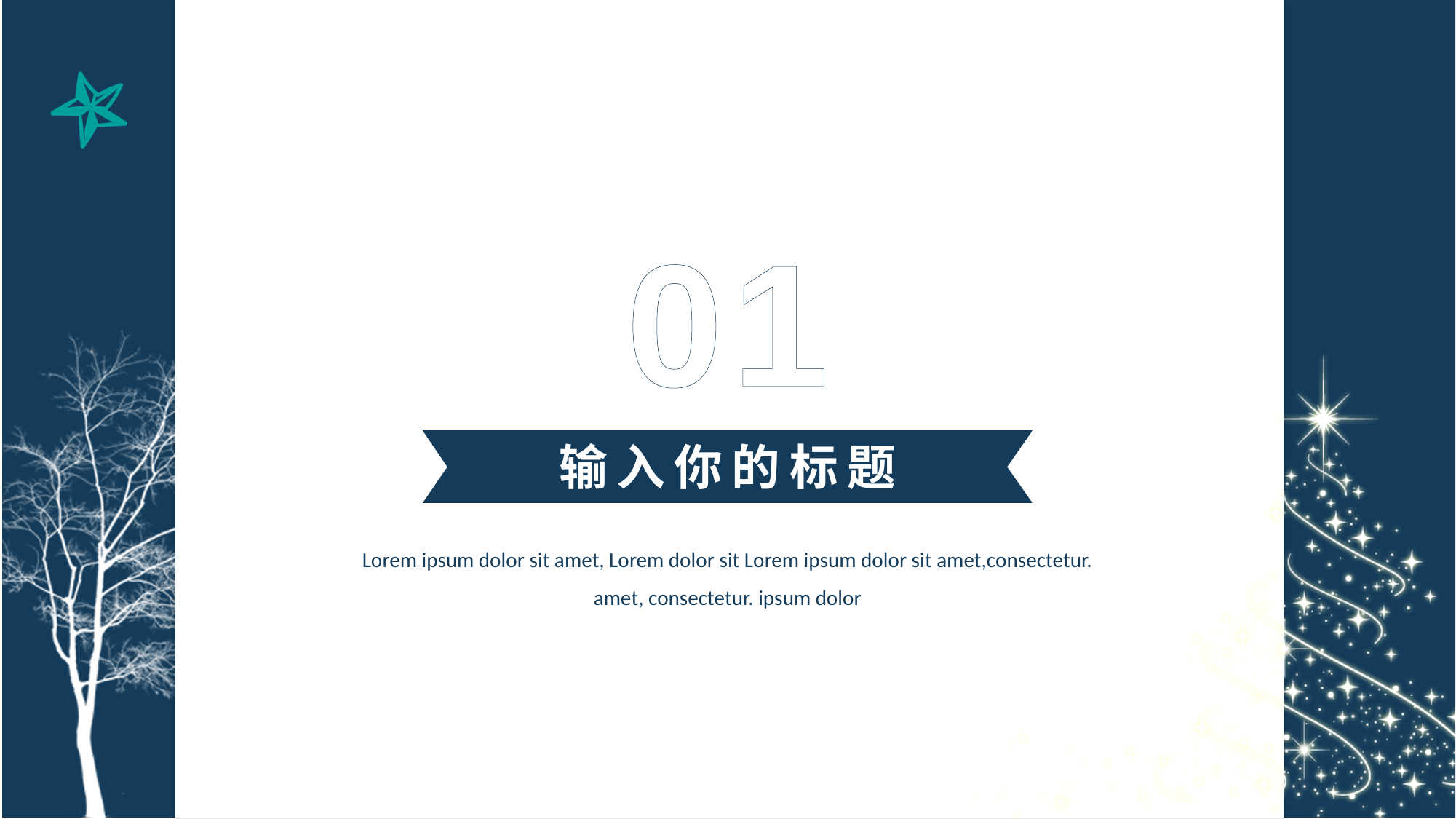

01

输入你的标题
Lorem ipsum dolor sit amet, Lorem dolor sit Lorem ipsum dolor sit amet,consectetur. amet, consectetur. ipsum dolor